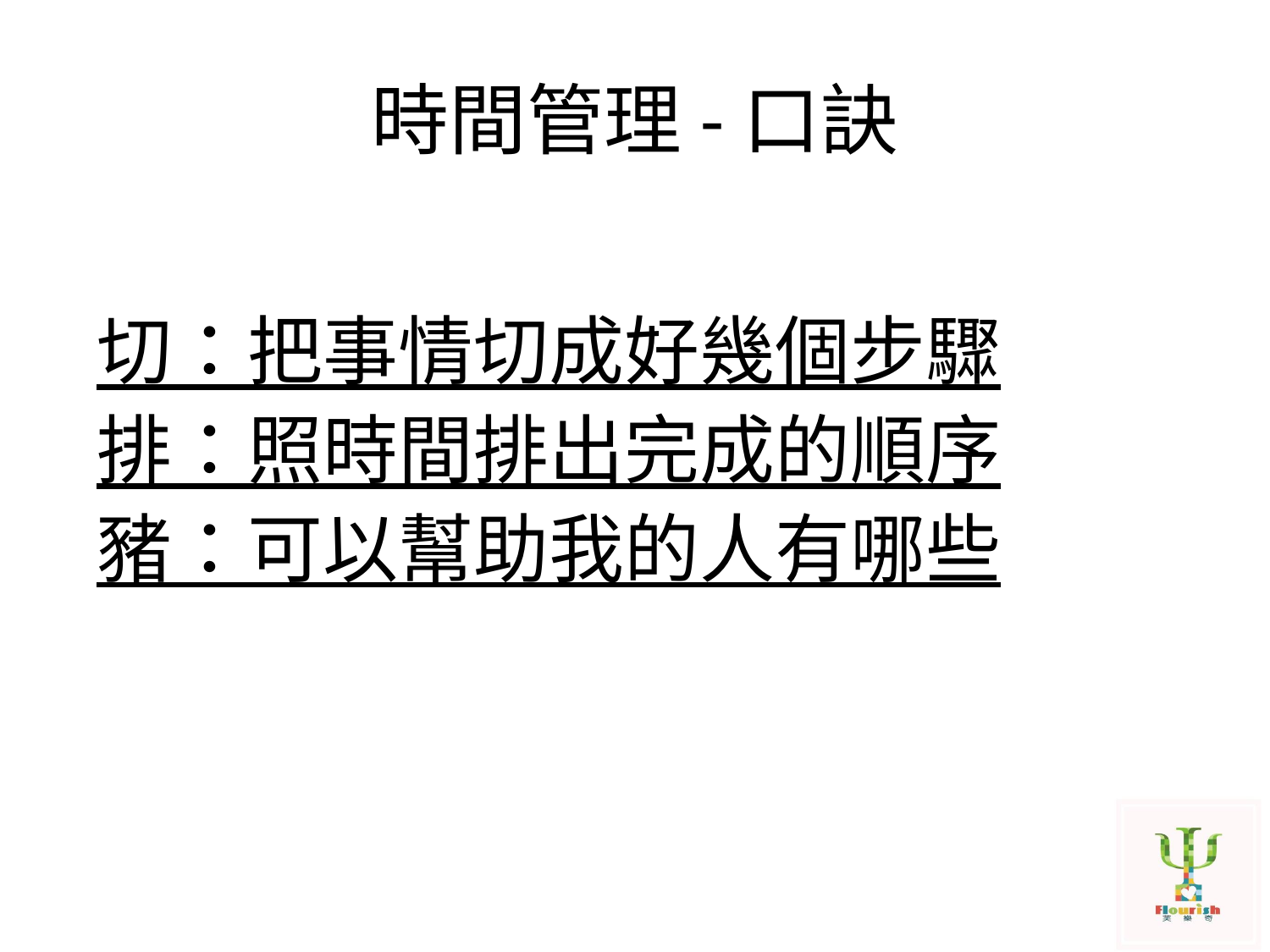

# 時間管理-口訣

切：把事情切成好幾個步驟
排：照時間排出完成的順序
豬：可以幫助我的人有哪些